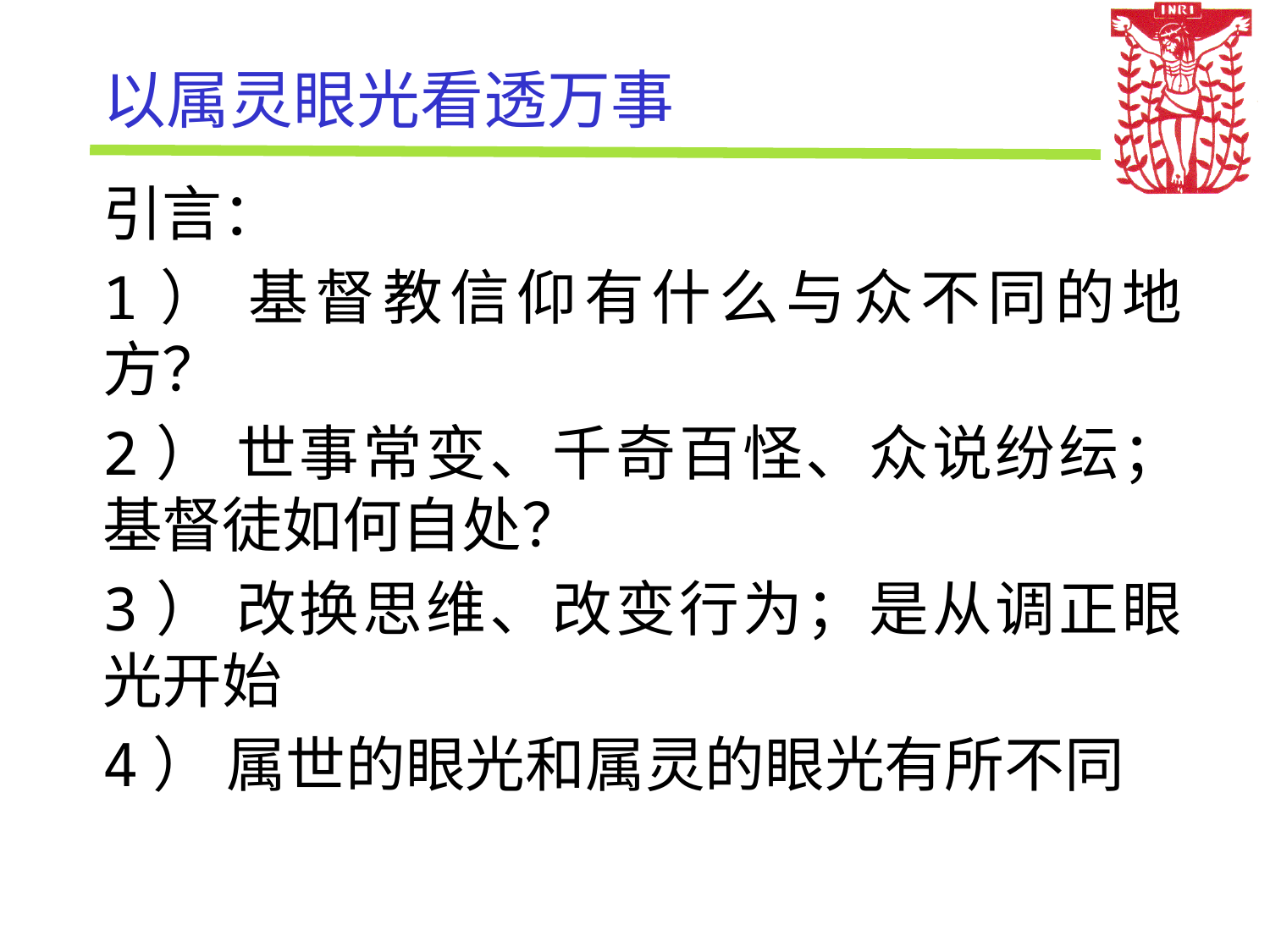

# 以属灵眼光看透万事
引言：
1） 基督教信仰有什么与众不同的地方？
2） 世事常变、千奇百怪、众说纷纭；基督徒如何自处？
3） 改换思维、改变行为；是从调正眼光开始
4） 属世的眼光和属灵的眼光有所不同